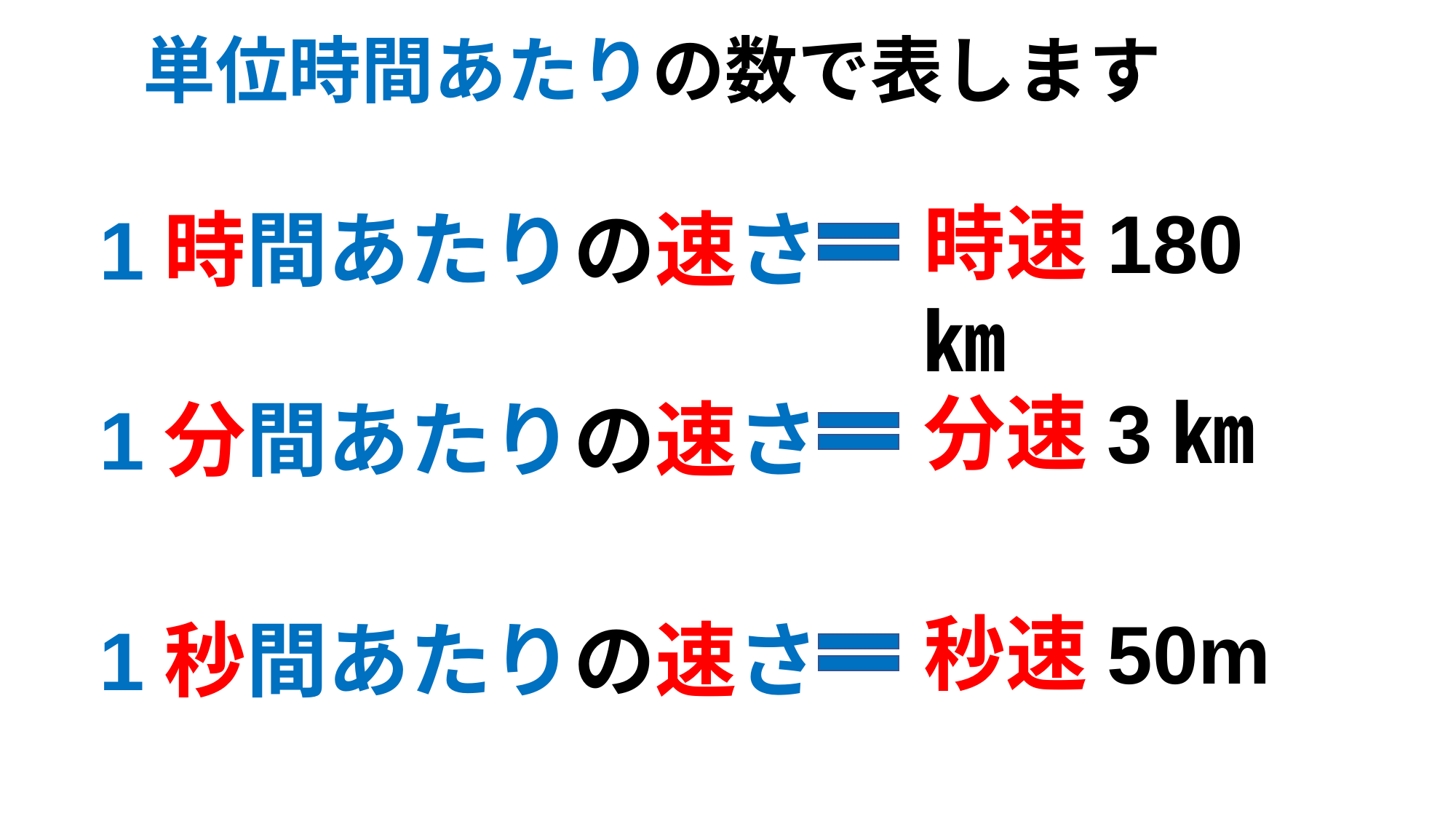

単位時間あたりの数で表します
時速180㎞
1時間あたりの速さ

分速3㎞
1分間あたりの速さ

秒速50m
1秒間あたりの速さ